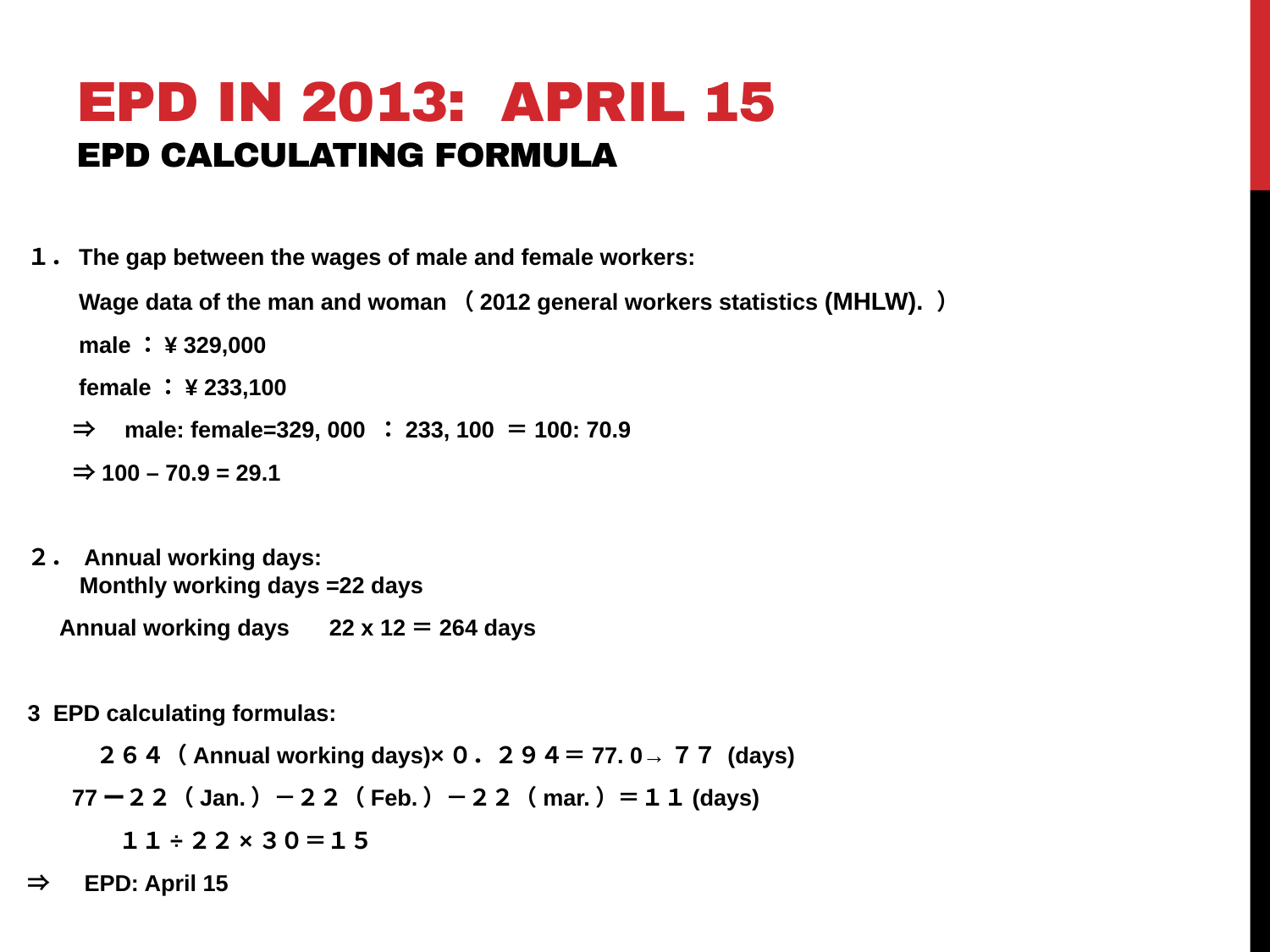

# EPD in 2013:  April 15 EPD calculating formula
１．The gap between the wages of male and female workers:
　　Wage data of the man and woman（2012 general workers statistics (MHLW). ）
　　male：¥ 329,000
　　female：¥ 233,100
　　⇒　male: female=329, 000 ：233, 100 ＝100: 70.9
　　⇒100 – 70.9 = 29.1

２． Annual working days:
  　 Monthly working days =22 days
     Annual working days 　22 x 12＝264 days

3  EPD calculating formulas:
　　　２６４（Annual working days)×０．２９４＝77. 0→７７ (days)
       77ー２２（Jan.）－２２（Feb.）－２２（mar.）＝１１(days)
　　　　１１÷２２×３０＝１５
⇒　EPD: April 15